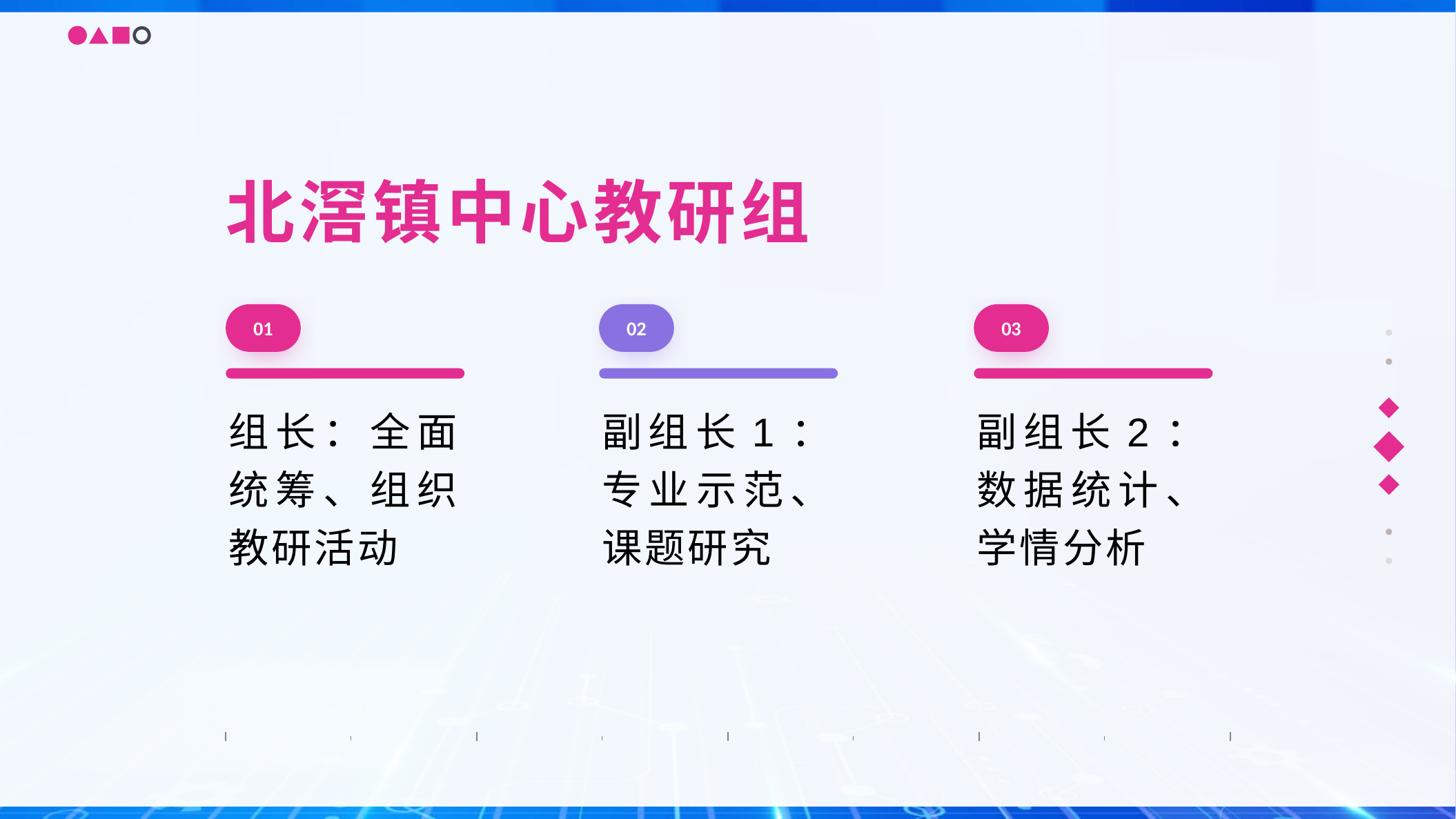

北滘镇中心教研组
01
02
03

组长：全面统筹、组织教研活动
副组长1：专业示范、课题研究
副组长2：数据统计、学情分析